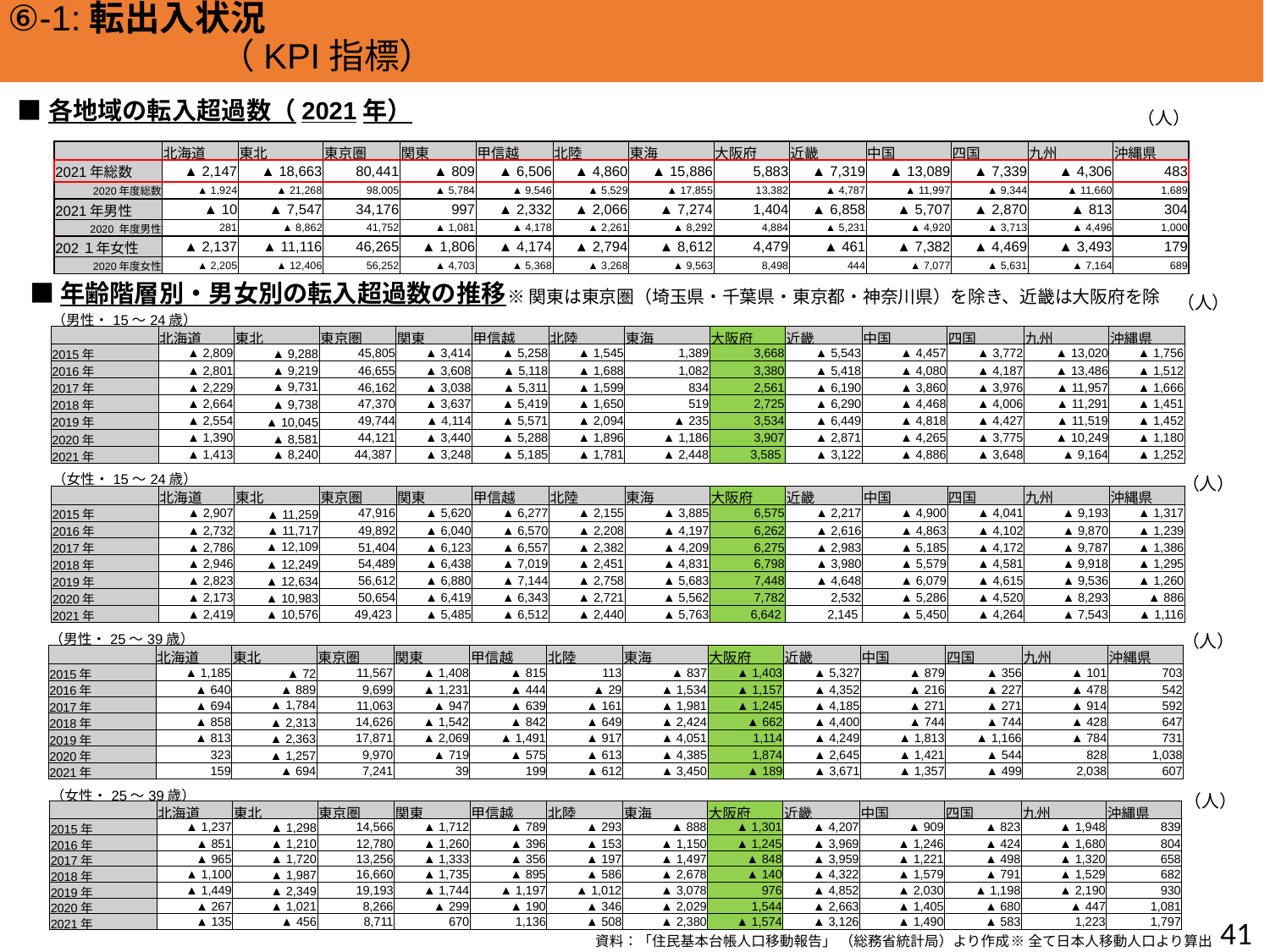

方向性Ⅲ）東西二極の一極としての社会経済構造の構築
⑥-1:転出入状況　　　　　　　　　　　　　　　　　　　　　　　　　　　　　　　　　（KPI指標）
■各地域の転入超過数（2021年）
（人）
|  | 北海道 | 東北 | 東京圏 | 関東 | 甲信越 | 北陸 | 東海 | 大阪府 | 近畿 | 中国 | 四国 | 九州 | 沖縄県 |
| --- | --- | --- | --- | --- | --- | --- | --- | --- | --- | --- | --- | --- | --- |
| 2021年総数 | ▲ 2,147 | ▲ 18,663 | 80,441 | ▲ 809 | ▲ 6,506 | ▲ 4,860 | ▲ 15,886 | 5,883 | ▲ 7,319 | ▲ 13,089 | ▲ 7,339 | ▲ 4,306 | 483 |
| 2020年度総数 | ▲ 1,924 | ▲ 21,268 | 98,005 | ▲ 5,784 | ▲ 9,546 | ▲ 5,529 | ▲ 17,855 | 13,382 | ▲ 4,787 | ▲ 11,997 | ▲ 9,344 | ▲ 11,660 | 1,689 |
| 2021年男性 | ▲ 10 | ▲ 7,547 | 34,176 | 997 | ▲ 2,332 | ▲ 2,066 | ▲ 7,274 | 1,404 | ▲ 6,858 | ▲ 5,707 | ▲ 2,870 | ▲ 813 | 304 |
| 2020 年度男性 | 281 | ▲ 8,862 | 41,752 | ▲ 1,081 | ▲ 4,178 | ▲ 2,261 | ▲ 8,292 | 4,884 | ▲ 5,231 | ▲ 4,920 | ▲ 3,713 | ▲ 4,496 | 1,000 |
| 202１年女性 | ▲ 2,137 | ▲ 11,116 | 46,265 | ▲ 1,806 | ▲ 4,174 | ▲ 2,794 | ▲ 8,612 | 4,479 | ▲ 461 | ▲ 7,382 | ▲ 4,469 | ▲ 3,493 | 179 |
| 2020年度女性 | ▲ 2,205 | ▲ 12,406 | 56,252 | ▲ 4,703 | ▲ 5,368 | ▲ 3,268 | ▲ 9,563 | 8,498 | 444 | ▲ 7,077 | ▲ 5,631 | ▲ 7,164 | 689 |
■年齢階層別・男女別の転入超過数の推移
※関東は東京圏（埼玉県・千葉県・東京都・神奈川県）を除き、近畿は大阪府を除く。
（人）
| （男性・15～24歳） |  |  |  |  |  |  |  |  |  |  |  |  |  |
| --- | --- | --- | --- | --- | --- | --- | --- | --- | --- | --- | --- | --- | --- |
|  | 北海道 | 東北 | 東京圏 | 関東 | 甲信越 | 北陸 | 東海 | 大阪府 | 近畿 | 中国 | 四国 | 九州 | 沖縄県 |
| 2015年 | ▲ 2,809 | ▲ 9,288 | 45,805 | ▲ 3,414 | ▲ 5,258 | ▲ 1,545 | 1,389 | 3,668 | ▲ 5,543 | ▲ 4,457 | ▲ 3,772 | ▲ 13,020 | ▲ 1,756 |
| 2016年 | ▲ 2,801 | ▲ 9,219 | 46,655 | ▲ 3,608 | ▲ 5,118 | ▲ 1,688 | 1,082 | 3,380 | ▲ 5,418 | ▲ 4,080 | ▲ 4,187 | ▲ 13,486 | ▲ 1,512 |
| 2017年 | ▲ 2,229 | ▲ 9,731 | 46,162 | ▲ 3,038 | ▲ 5,311 | ▲ 1,599 | 834 | 2,561 | ▲ 6,190 | ▲ 3,860 | ▲ 3,976 | ▲ 11,957 | ▲ 1,666 |
| 2018年 | ▲ 2,664 | ▲ 9,738 | 47,370 | ▲ 3,637 | ▲ 5,419 | ▲ 1,650 | 519 | 2,725 | ▲ 6,290 | ▲ 4,468 | ▲ 4,006 | ▲ 11,291 | ▲ 1,451 |
| 2019年 | ▲ 2,554 | ▲ 10,045 | 49,744 | ▲ 4,114 | ▲ 5,571 | ▲ 2,094 | ▲ 235 | 3,534 | ▲ 6,449 | ▲ 4,818 | ▲ 4,427 | ▲ 11,519 | ▲ 1,452 |
| 2020年 | ▲ 1,390 | ▲ 8,581 | 44,121 | ▲ 3,440 | ▲ 5,288 | ▲ 1,896 | ▲ 1,186 | 3,907 | ▲ 2,871 | ▲ 4,265 | ▲ 3,775 | ▲ 10,249 | ▲ 1,180 |
| 2021年 | ▲ 1,413 | ▲ 8,240 | 44,387 | ▲ 3,248 | ▲ 5,185 | ▲ 1,781 | ▲ 2,448 | 3,585 | ▲ 3,122 | ▲ 4,886 | ▲ 3,648 | ▲ 9,164 | ▲ 1,252 |
（人）
| （女性・15～24歳） |  |  |  |  |  |  |  |  |  |  |  |  |  |
| --- | --- | --- | --- | --- | --- | --- | --- | --- | --- | --- | --- | --- | --- |
|  | 北海道 | 東北 | 東京圏 | 関東 | 甲信越 | 北陸 | 東海 | 大阪府 | 近畿 | 中国 | 四国 | 九州 | 沖縄県 |
| 2015年 | ▲ 2,907 | ▲ 11,259 | 47,916 | ▲ 5,620 | ▲ 6,277 | ▲ 2,155 | ▲ 3,885 | 6,575 | ▲ 2,217 | ▲ 4,900 | ▲ 4,041 | ▲ 9,193 | ▲ 1,317 |
| 2016年 | ▲ 2,732 | ▲ 11,717 | 49,892 | ▲ 6,040 | ▲ 6,570 | ▲ 2,208 | ▲ 4,197 | 6,262 | ▲ 2,616 | ▲ 4,863 | ▲ 4,102 | ▲ 9,870 | ▲ 1,239 |
| 2017年 | ▲ 2,786 | ▲ 12,109 | 51,404 | ▲ 6,123 | ▲ 6,557 | ▲ 2,382 | ▲ 4,209 | 6,275 | ▲ 2,983 | ▲ 5,185 | ▲ 4,172 | ▲ 9,787 | ▲ 1,386 |
| 2018年 | ▲ 2,946 | ▲ 12,249 | 54,489 | ▲ 6,438 | ▲ 7,019 | ▲ 2,451 | ▲ 4,831 | 6,798 | ▲ 3,980 | ▲ 5,579 | ▲ 4,581 | ▲ 9,918 | ▲ 1,295 |
| 2019年 | ▲ 2,823 | ▲ 12,634 | 56,612 | ▲ 6,880 | ▲ 7,144 | ▲ 2,758 | ▲ 5,683 | 7,448 | ▲ 4,648 | ▲ 6,079 | ▲ 4,615 | ▲ 9,536 | ▲ 1,260 |
| 2020年 | ▲ 2,173 | ▲ 10,983 | 50,654 | ▲ 6,419 | ▲ 6,343 | ▲ 2,721 | ▲ 5,562 | 7,782 | 2,532 | ▲ 5,286 | ▲ 4,520 | ▲ 8,293 | ▲ 886 |
| 2021年 | ▲ 2,419 | ▲ 10,576 | 49,423 | ▲ 5,485 | ▲ 6,512 | ▲ 2,440 | ▲ 5,763 | 6,642 | 2,145 | ▲ 5,450 | ▲ 4,264 | ▲ 7,543 | ▲ 1,116 |
（人）
| （男性・25～39歳） |  |  |  |  |  |  |  |  |  |  |  |  |  |
| --- | --- | --- | --- | --- | --- | --- | --- | --- | --- | --- | --- | --- | --- |
|  | 北海道 | 東北 | 東京圏 | 関東 | 甲信越 | 北陸 | 東海 | 大阪府 | 近畿 | 中国 | 四国 | 九州 | 沖縄県 |
| 2015年 | ▲ 1,185 | ▲ 72 | 11,567 | ▲ 1,408 | ▲ 815 | 113 | ▲ 837 | ▲ 1,403 | ▲ 5,327 | ▲ 879 | ▲ 356 | ▲ 101 | 703 |
| 2016年 | ▲ 640 | ▲ 889 | 9,699 | ▲ 1,231 | ▲ 444 | ▲ 29 | ▲ 1,534 | ▲ 1,157 | ▲ 4,352 | ▲ 216 | ▲ 227 | ▲ 478 | 542 |
| 2017年 | ▲ 694 | ▲ 1,784 | 11,063 | ▲ 947 | ▲ 639 | ▲ 161 | ▲ 1,981 | ▲ 1,245 | ▲ 4,185 | ▲ 271 | ▲ 271 | ▲ 914 | 592 |
| 2018年 | ▲ 858 | ▲ 2,313 | 14,626 | ▲ 1,542 | ▲ 842 | ▲ 649 | ▲ 2,424 | ▲ 662 | ▲ 4,400 | ▲ 744 | ▲ 744 | ▲ 428 | 647 |
| 2019年 | ▲ 813 | ▲ 2,363 | 17,871 | ▲ 2,069 | ▲ 1,491 | ▲ 917 | ▲ 4,051 | 1,114 | ▲ 4,249 | ▲ 1,813 | ▲ 1,166 | ▲ 784 | 731 |
| 2020年 | 323 | ▲ 1,257 | 9,970 | ▲ 719 | ▲ 575 | ▲ 613 | ▲ 4,385 | 1,874 | ▲ 2,645 | ▲ 1,421 | ▲ 544 | 828 | 1,038 |
| 2021年 | 159 | ▲ 694 | 7,241 | 39 | 199 | ▲ 612 | ▲ 3,450 | ▲ 189 | ▲ 3,671 | ▲ 1,357 | ▲ 499 | 2,038 | 607 |
| （女性・25～39歳） |  |  |  |  |  |  |  |  |  |  |  |  |  |
| --- | --- | --- | --- | --- | --- | --- | --- | --- | --- | --- | --- | --- | --- |
|  | 北海道 | 東北 | 東京圏 | 関東 | 甲信越 | 北陸 | 東海 | 大阪府 | 近畿 | 中国 | 四国 | 九州 | 沖縄県 |
| 2015年 | ▲ 1,237 | ▲ 1,298 | 14,566 | ▲ 1,712 | ▲ 789 | ▲ 293 | ▲ 888 | ▲ 1,301 | ▲ 4,207 | ▲ 909 | ▲ 823 | ▲ 1,948 | 839 |
| 2016年 | ▲ 851 | ▲ 1,210 | 12,780 | ▲ 1,260 | ▲ 396 | ▲ 153 | ▲ 1,150 | ▲ 1,245 | ▲ 3,969 | ▲ 1,246 | ▲ 424 | ▲ 1,680 | 804 |
| 2017年 | ▲ 965 | ▲ 1,720 | 13,256 | ▲ 1,333 | ▲ 356 | ▲ 197 | ▲ 1,497 | ▲ 848 | ▲ 3,959 | ▲ 1,221 | ▲ 498 | ▲ 1,320 | 658 |
| 2018年 | ▲ 1,100 | ▲ 1,987 | 16,660 | ▲ 1,735 | ▲ 895 | ▲ 586 | ▲ 2,678 | ▲ 140 | ▲ 4,322 | ▲ 1,579 | ▲ 791 | ▲ 1,529 | 682 |
| 2019年 | ▲ 1,449 | ▲ 2,349 | 19,193 | ▲ 1,744 | ▲ 1,197 | ▲ 1,012 | ▲ 3,078 | 976 | ▲ 4,852 | ▲ 2,030 | ▲ 1,198 | ▲ 2,190 | 930 |
| 2020年 | ▲ 267 | ▲ 1,021 | 8,266 | ▲ 299 | ▲ 190 | ▲ 346 | ▲ 2,029 | 1,544 | ▲ 2,663 | ▲ 1,405 | ▲ 680 | ▲ 447 | 1,081 |
| 2021年 | ▲ 135 | ▲ 456 | 8,711 | 670 | 1,136 | ▲ 508 | ▲ 2,380 | ▲ 1,574 | ▲ 3,126 | ▲ 1,490 | ▲ 583 | 1,223 | 1,797 |
（人）
41
資料：「住民基本台帳人口移動報告」 （総務省統計局）より作成
※全て日本人移動人口より算出